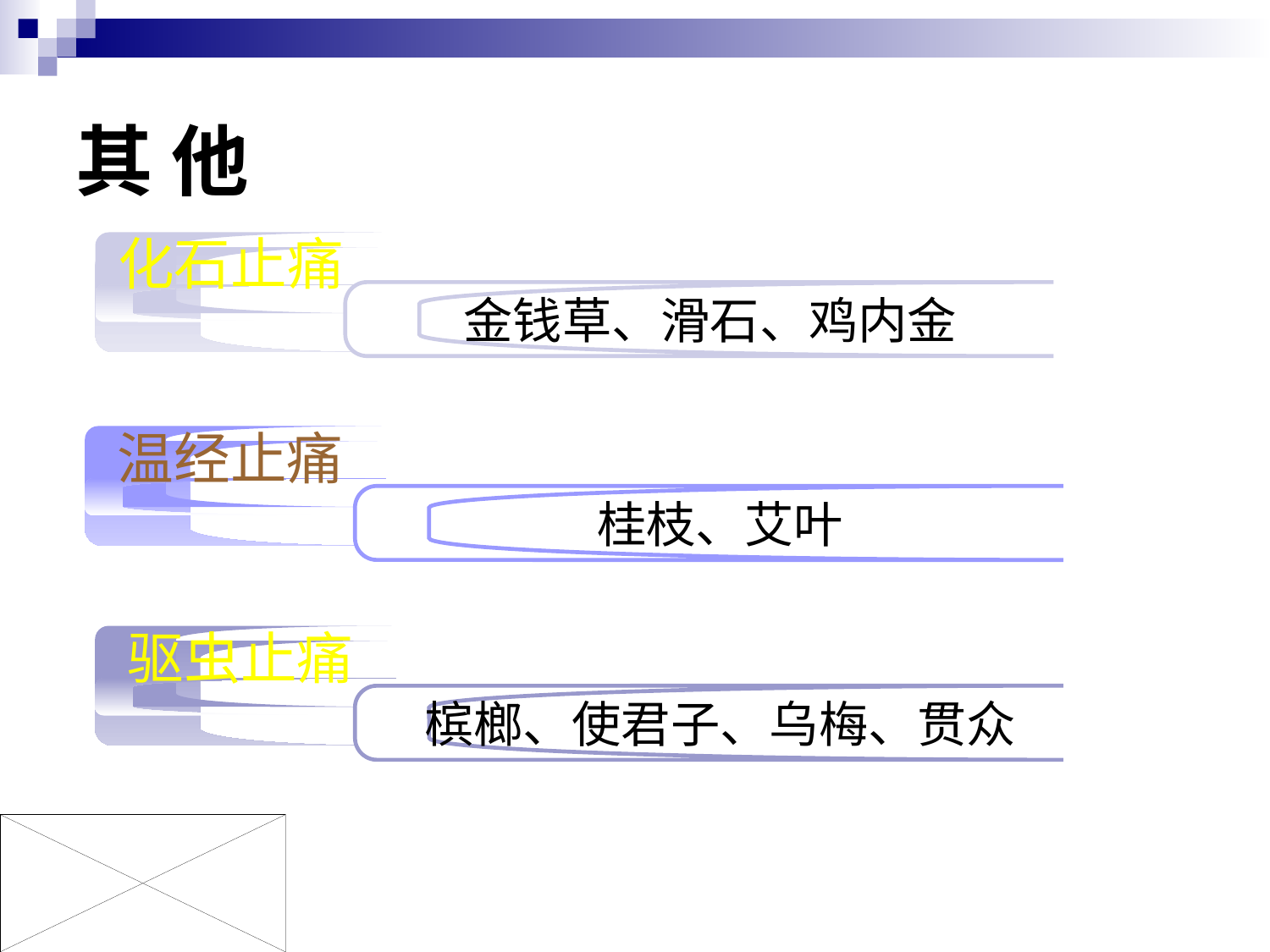

# 其 他
化石止痛

金钱草、滑石、鸡内金
温经止痛

桂枝、艾叶
驱虫止痛

槟榔、使君子、乌梅、贯众